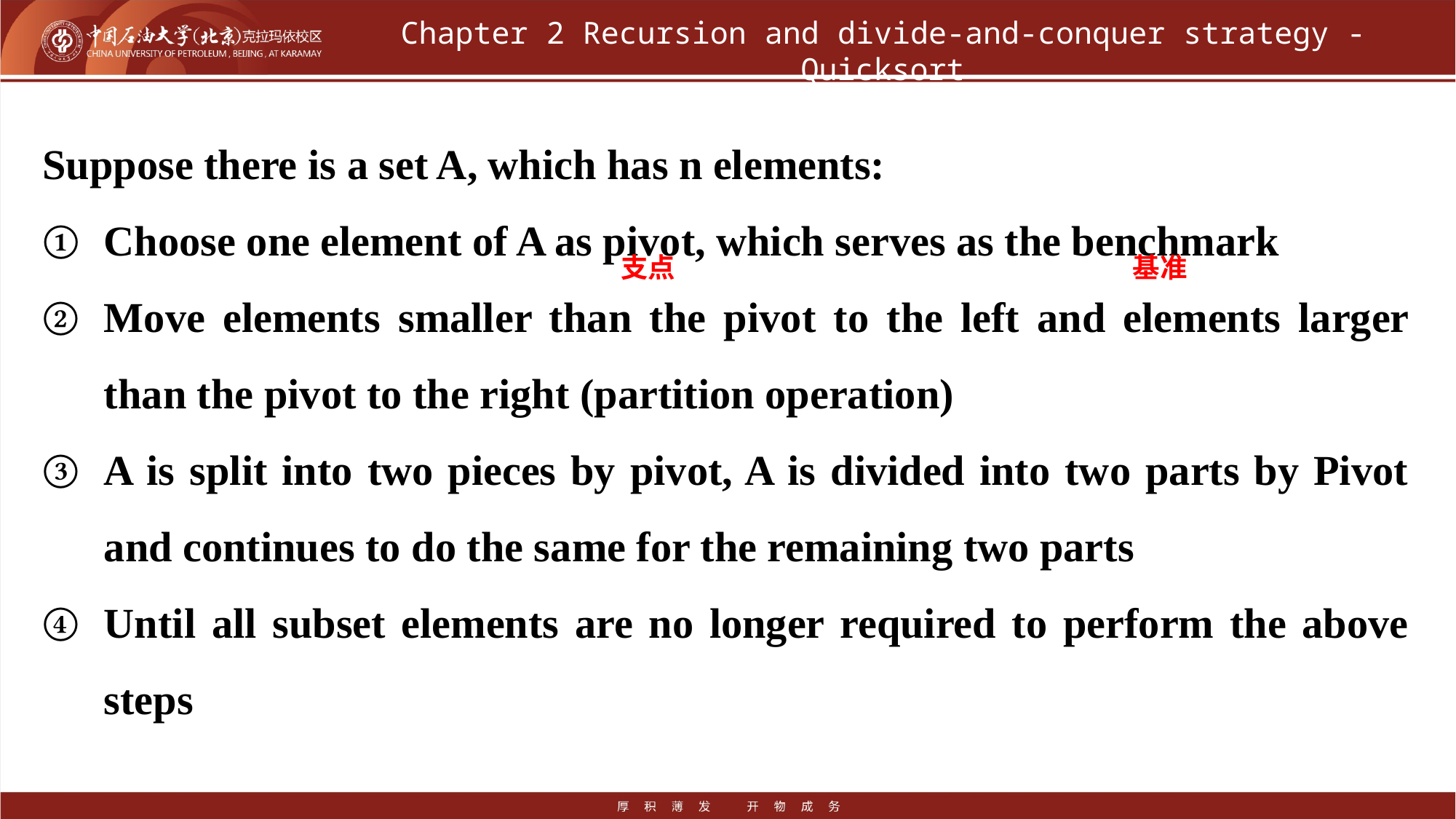

# Chapter 2 Recursion and divide-and-conquer strategy - Quicksort
Suppose there is a set A, which has n elements:
Choose one element of A as pivot, which serves as the benchmark
Move elements smaller than the pivot to the left and elements larger than the pivot to the right (partition operation)
A is split into two pieces by pivot, A is divided into two parts by Pivot and continues to do the same for the remaining two parts
Until all subset elements are no longer required to perform the above steps
支点
基准